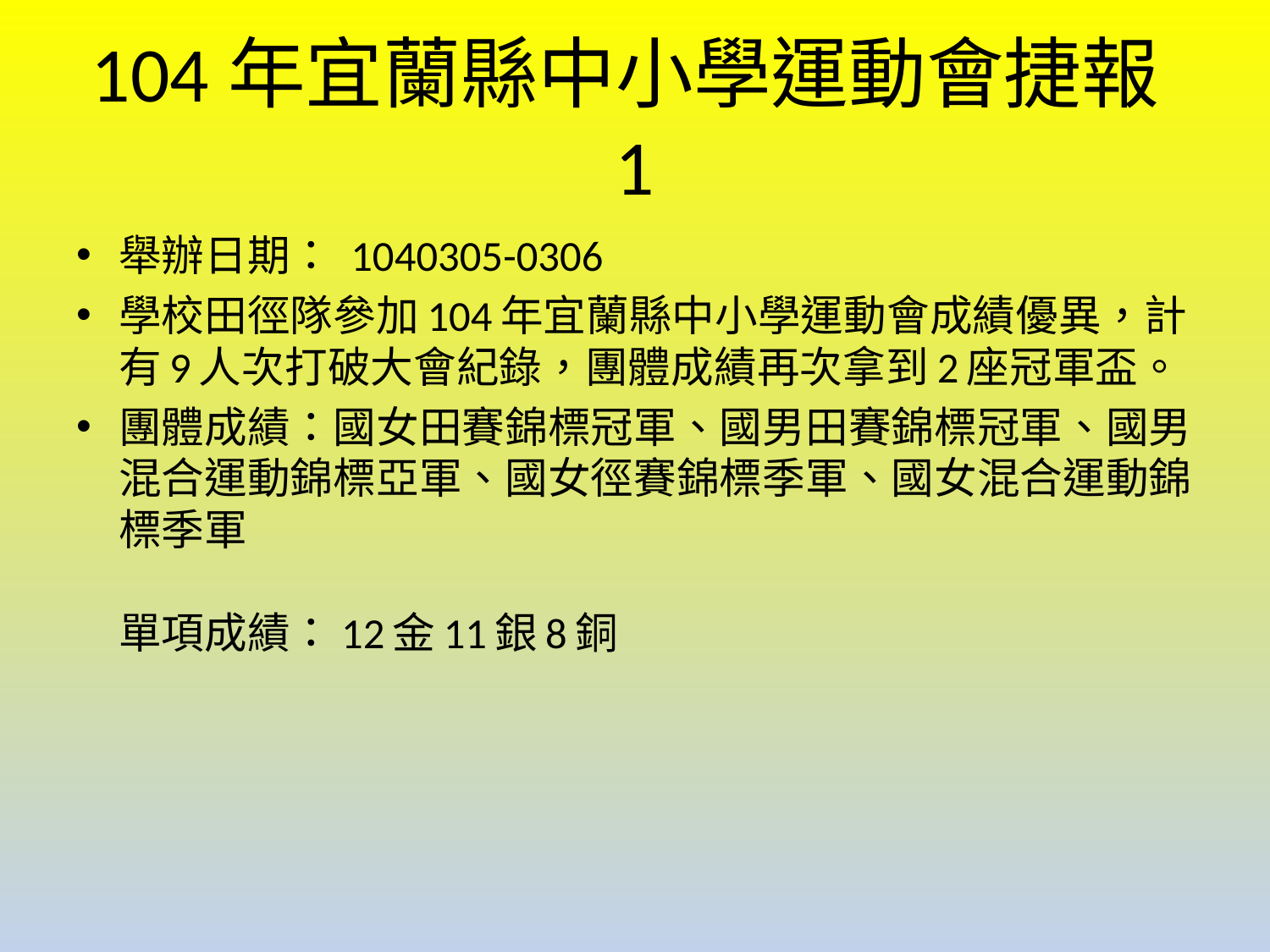

# 104年宜蘭縣中小學運動會捷報1
舉辦日期： 1040305-0306
學校田徑隊參加104年宜蘭縣中小學運動會成績優異，計有9人次打破大會紀錄，團體成績再次拿到2座冠軍盃。
團體成績：國女田賽錦標冠軍、國男田賽錦標冠軍、國男混合運動錦標亞軍、國女徑賽錦標季軍、國女混合運動錦標季軍
單項成績：12金11銀8銅